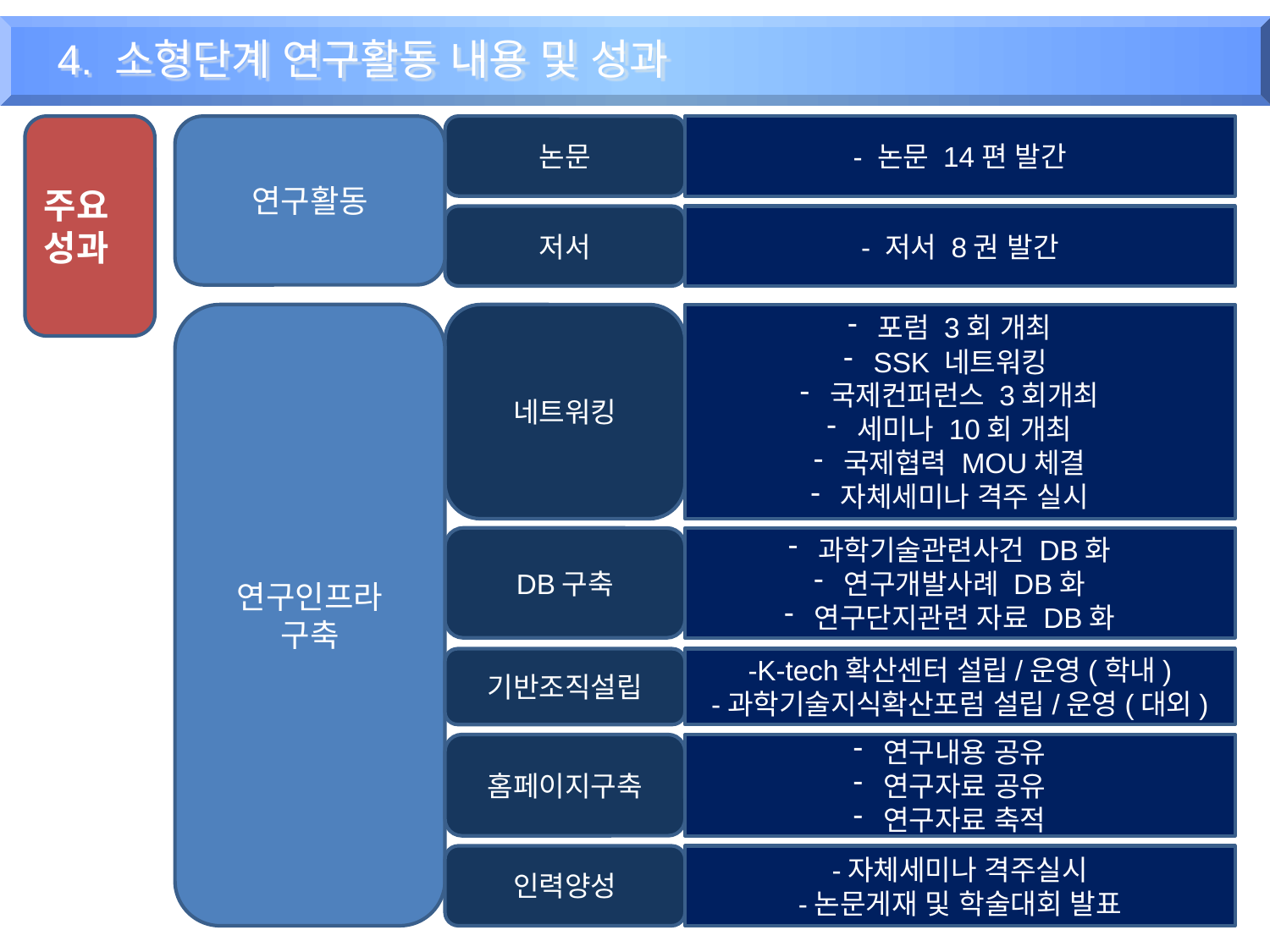

4. 소형단계 연구활동 내용 및 성과
주요성과
연구활동
논문
- 논문 14편 발간
저서
- 저서 8권 발간
연구인프라
구축
네트워킹
포럼 3회 개최
SSK 네트워킹
국제컨퍼런스 3회개최
세미나 10회 개최
국제협력 MOU체결
자체세미나 격주 실시
DB구축
과학기술관련사건 DB화
연구개발사례 DB화
연구단지관련 자료 DB화
기반조직설립
-K-tech확산센터 설립/운영(학내)
-과학기술지식확산포럼 설립/운영(대외)
홈페이지구축
연구내용 공유
연구자료 공유
연구자료 축적
인력양성
-자체세미나 격주실시
-논문게재 및 학술대회 발표